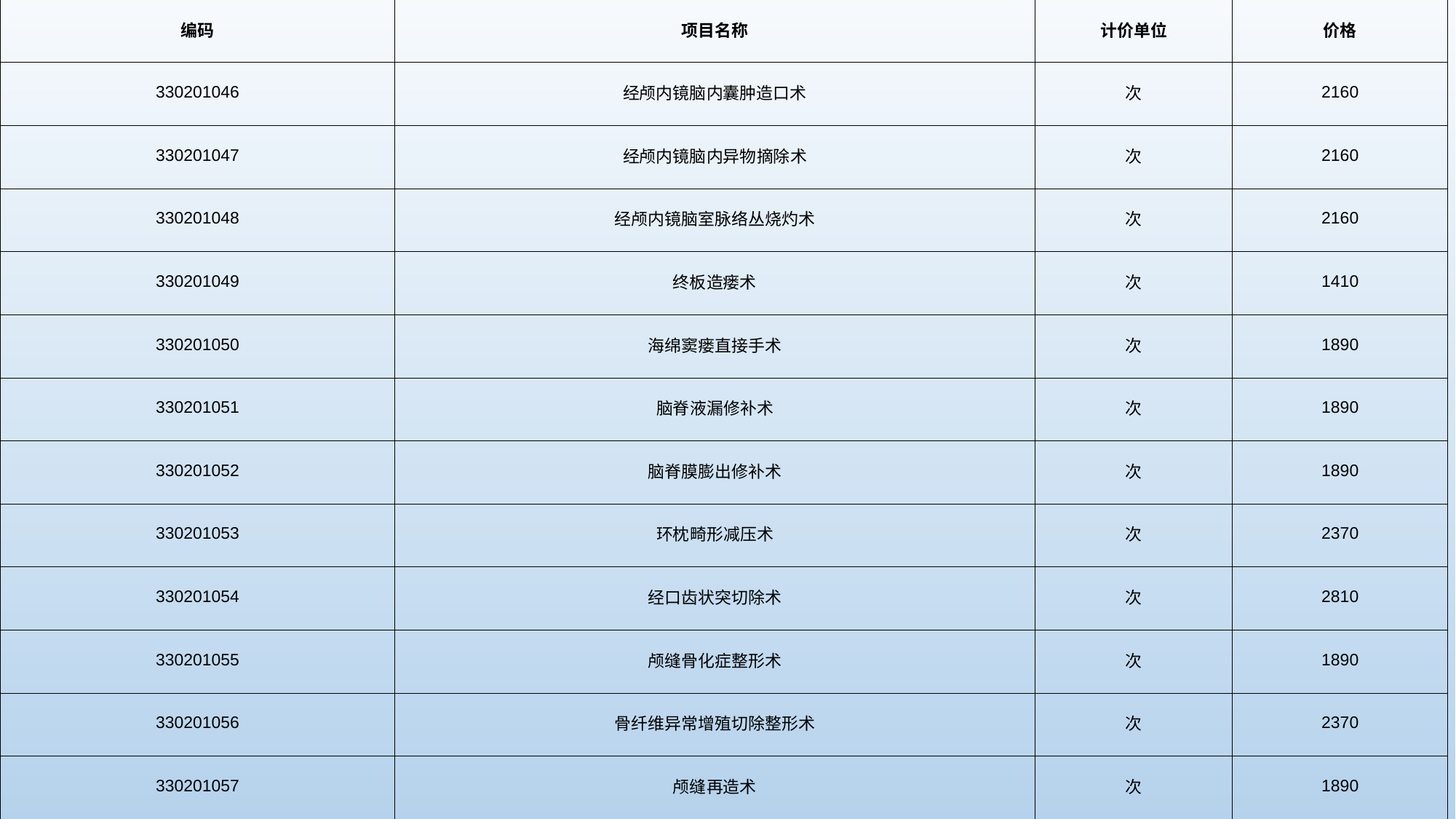

| 编码 | 项目名称 | 计价单位 | 价格 |
| --- | --- | --- | --- |
| 330201046 | 经颅内镜脑内囊肿造口术 | 次 | 2160 |
| 330201047 | 经颅内镜脑内异物摘除术 | 次 | 2160 |
| 330201048 | 经颅内镜脑室脉络丛烧灼术 | 次 | 2160 |
| 330201049 | 终板造瘘术 | 次 | 1410 |
| 330201050 | 海绵窦瘘直接手术 | 次 | 1890 |
| 330201051 | 脑脊液漏修补术 | 次 | 1890 |
| 330201052 | 脑脊膜膨出修补术 | 次 | 1890 |
| 330201053 | 环枕畸形减压术 | 次 | 2370 |
| 330201054 | 经口齿状突切除术 | 次 | 2810 |
| 330201055 | 颅缝骨化症整形术 | 次 | 1890 |
| 330201056 | 骨纤维异常增殖切除整形术 | 次 | 2370 |
| 330201057 | 颅缝再造术 | 次 | 1890 |